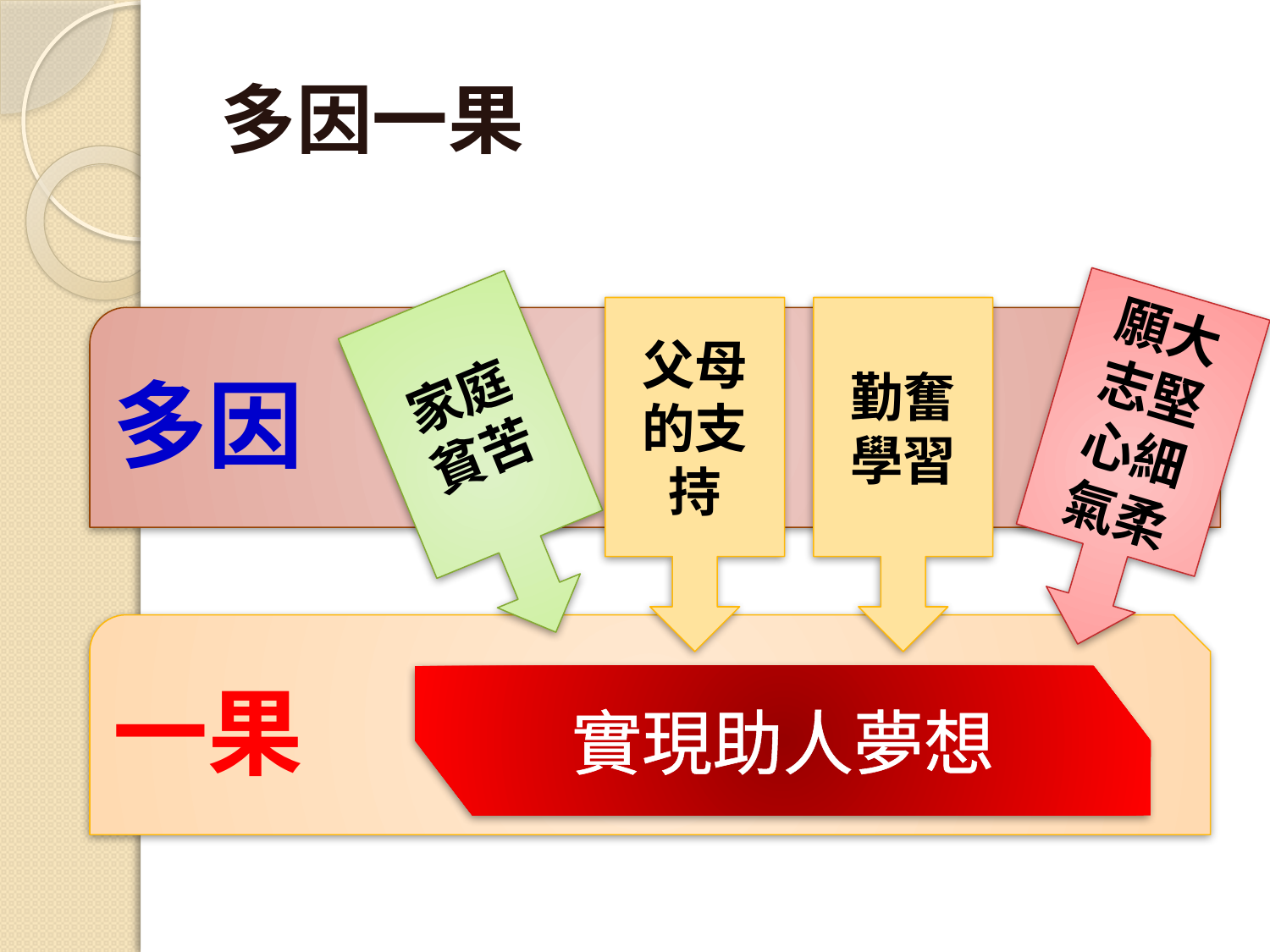

# 多因一果
願大
志堅
心細
氣柔
家庭貧苦
父母的支持
勤奮學習
多因
一果
實現助人夢想